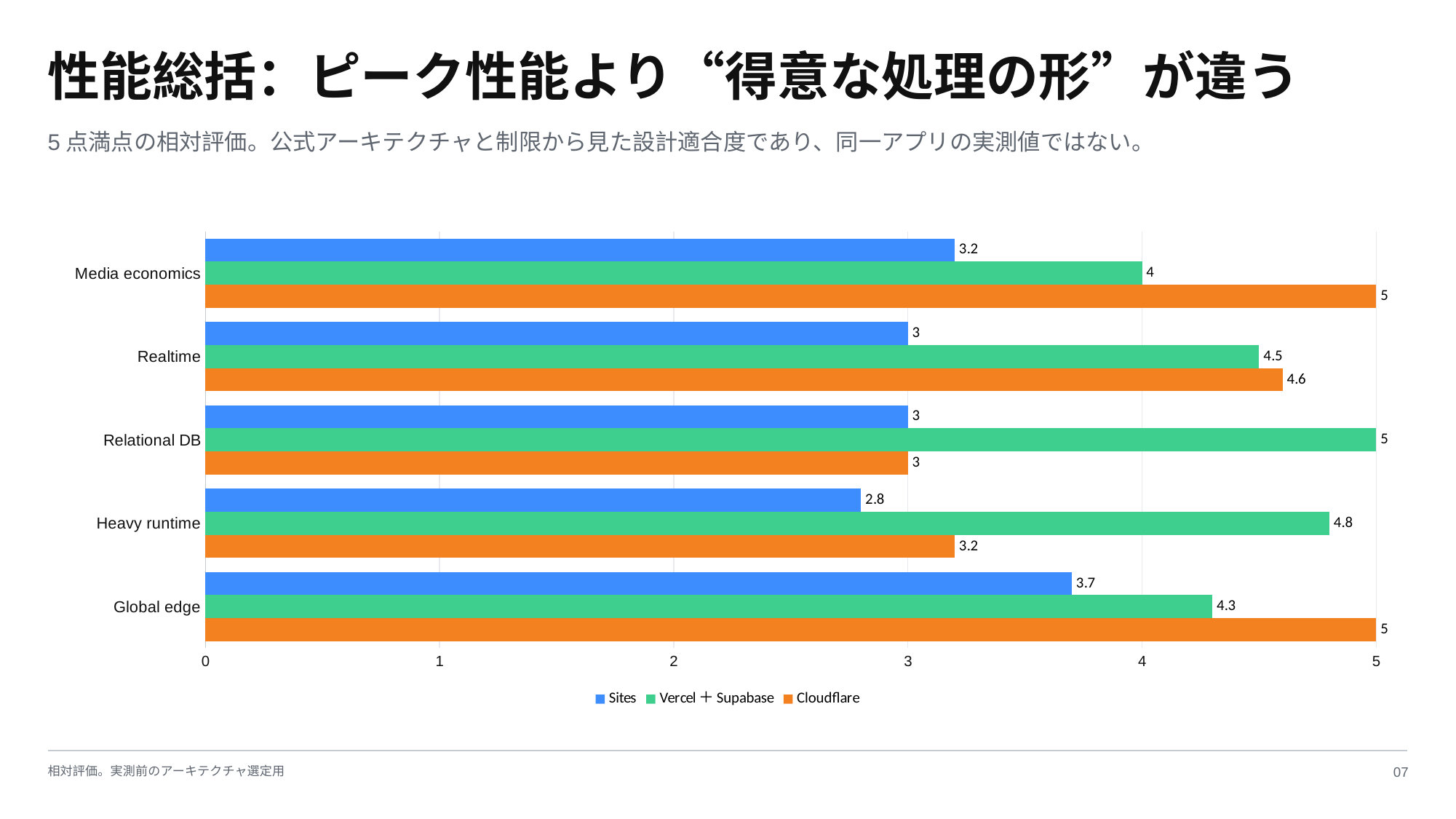

性能総括：ピーク性能より“得意な処理の形”が違う
5点満点の相対評価。公式アーキテクチャと制限から見た設計適合度であり、同一アプリの実測値ではない。

### Chart

| Category |  |  |  |
|---|---|---|---|
| Global edge | 5.0 | 4.3 | 3.7 |
| Heavy runtime | 3.2 | 4.8 | 2.8 |
| Relational DB | 3.0 | 5.0 | 3.0 |
| Realtime | 4.6 | 4.5 | 3.0 |
| Media economics | 5.0 | 4.0 | 3.2 |
相対評価。実測前のアーキテクチャ選定用
07